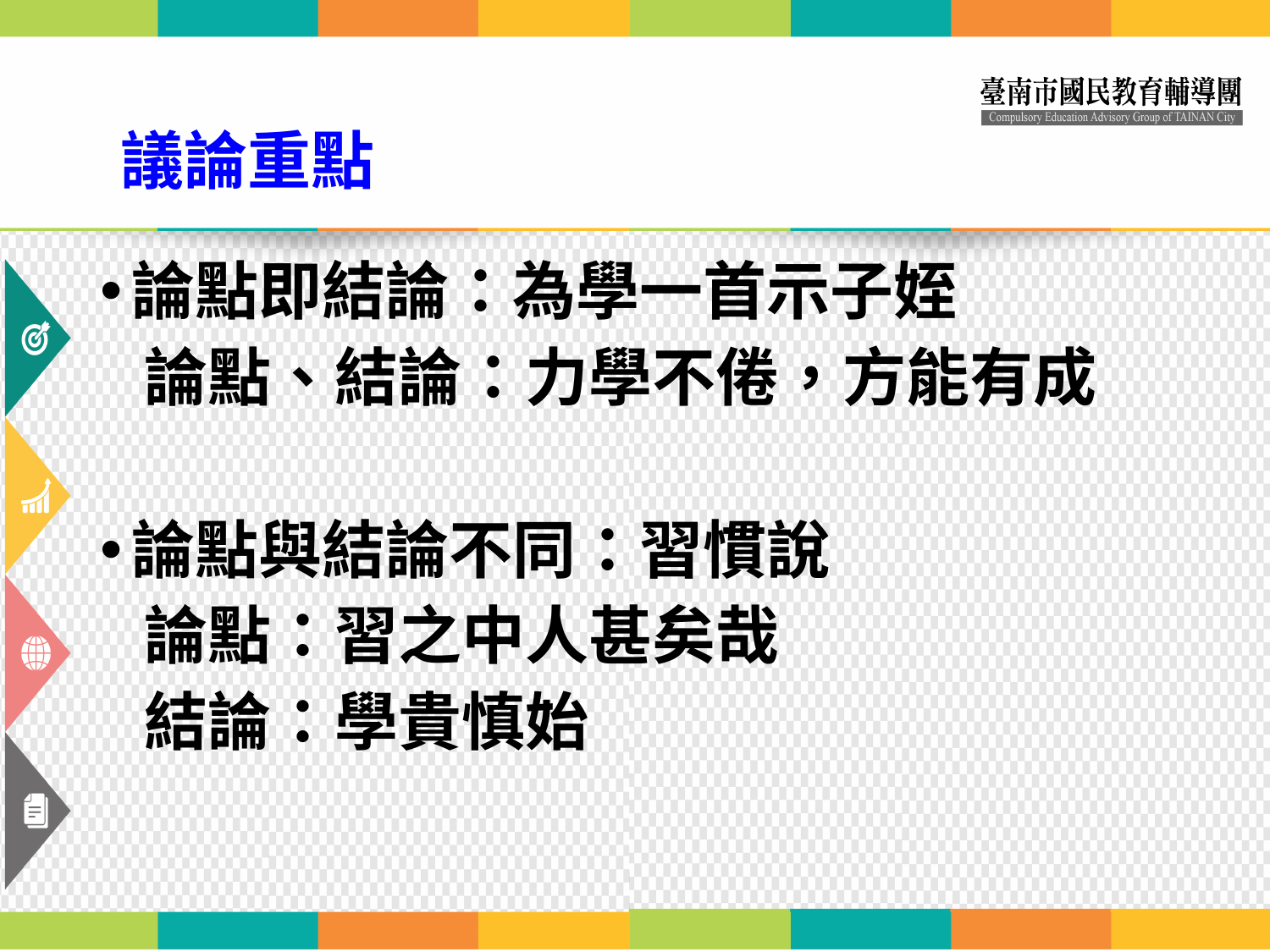

議論重點
論點即結論：為學一首示子姪
  論點、結論：力學不倦，方能有成

論點與結論不同：習慣說
  論點：習之中人甚矣哉
  結論：學貴慎始